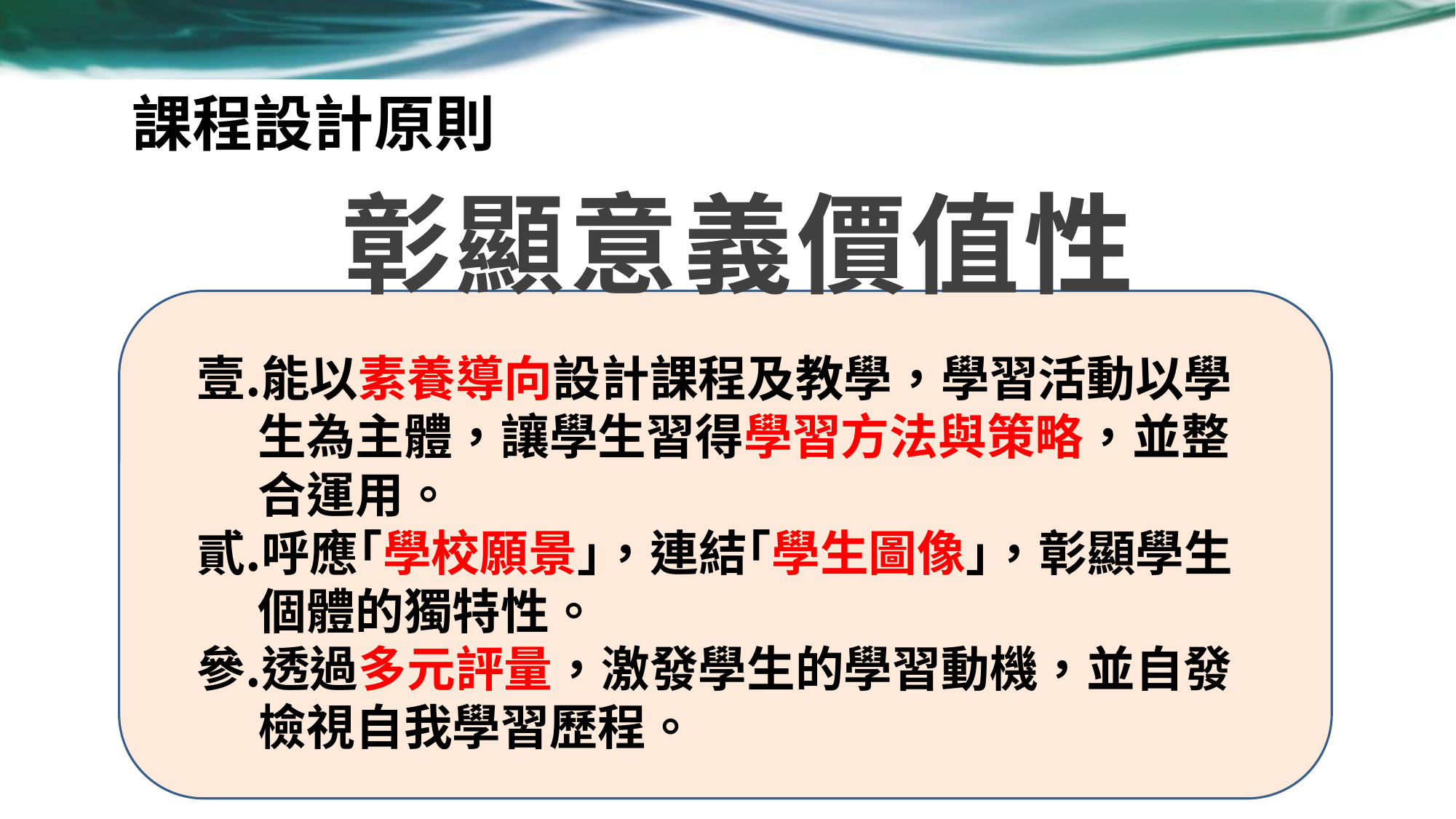

課程設計原則
彰顯意義價值性

能以素養導向設計課程及教學，學習活動以學   生為主體，讓學生習得學習方法與策略，並整   合運用。
呼應｢學校願景｣，連結｢學生圖像｣，彰顯學生   個體的獨特性。
透過多元評量，激發學生的學習動機，並自發   檢視自我學習歷程。